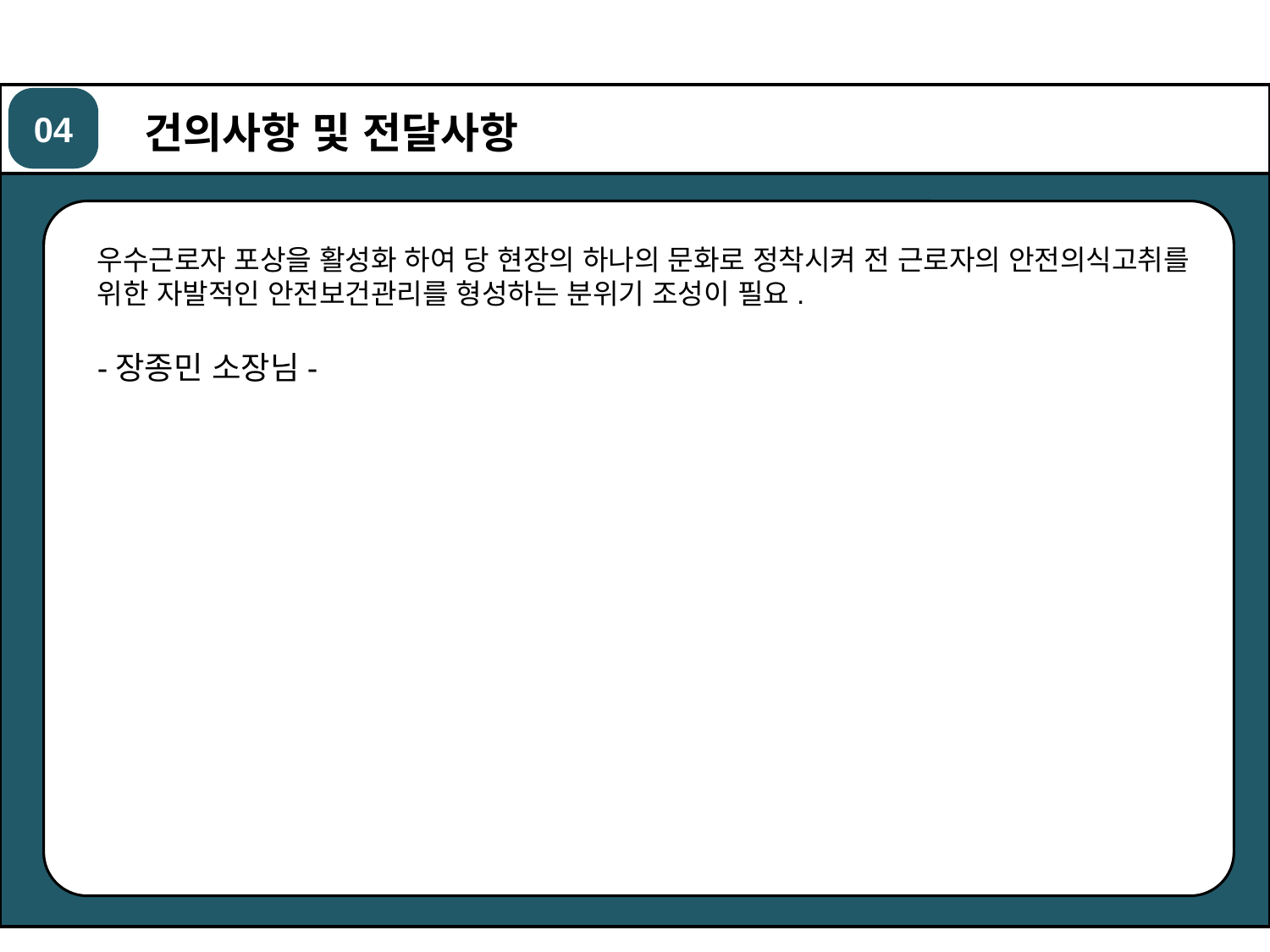

04
 건의사항 및 전달사항

우수근로자 포상을 활성화 하여 당 현장의 하나의 문화로 정착시켜 전 근로자의 안전의식고취를 위한 자발적인 안전보건관리를 형성하는 분위기 조성이 필요.

-장종민 소장님-